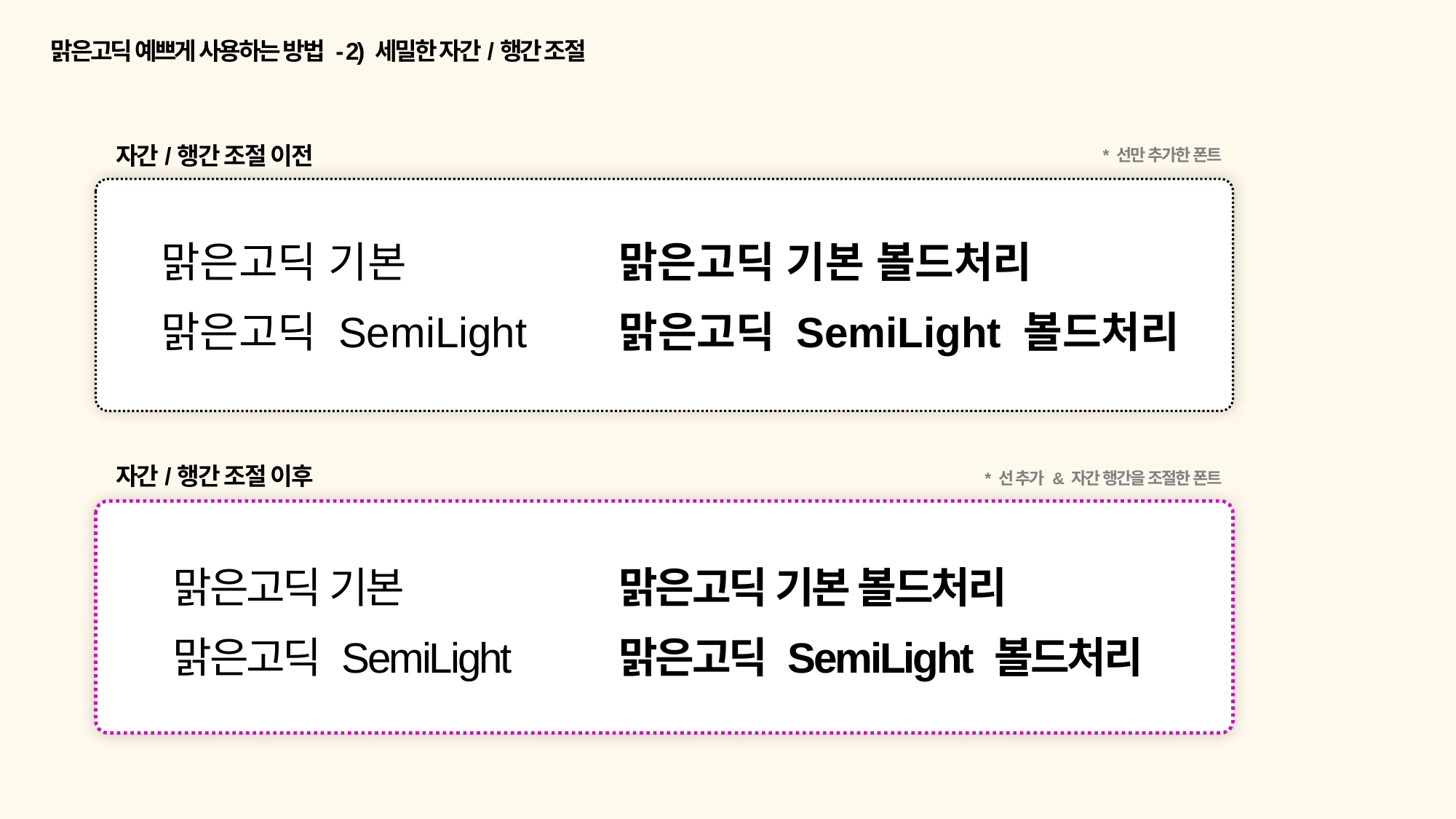

맑은고딕 예쁘게 사용하는 방법 - 2) 세밀한 자간/행간 조절
자간/행간 조절 이전
* 선만 추가한 폰트

맑은고딕 기본
맑은고딕 기본 볼드처리
맑은고딕 SemiLight
맑은고딕 SemiLight 볼드처리
자간/행간 조절 이후
* 선 추가 & 자간 행간을 조절한 폰트

맑은고딕 기본
맑은고딕 기본 볼드처리
맑은고딕 SemiLight
맑은고딕 SemiLight 볼드처리